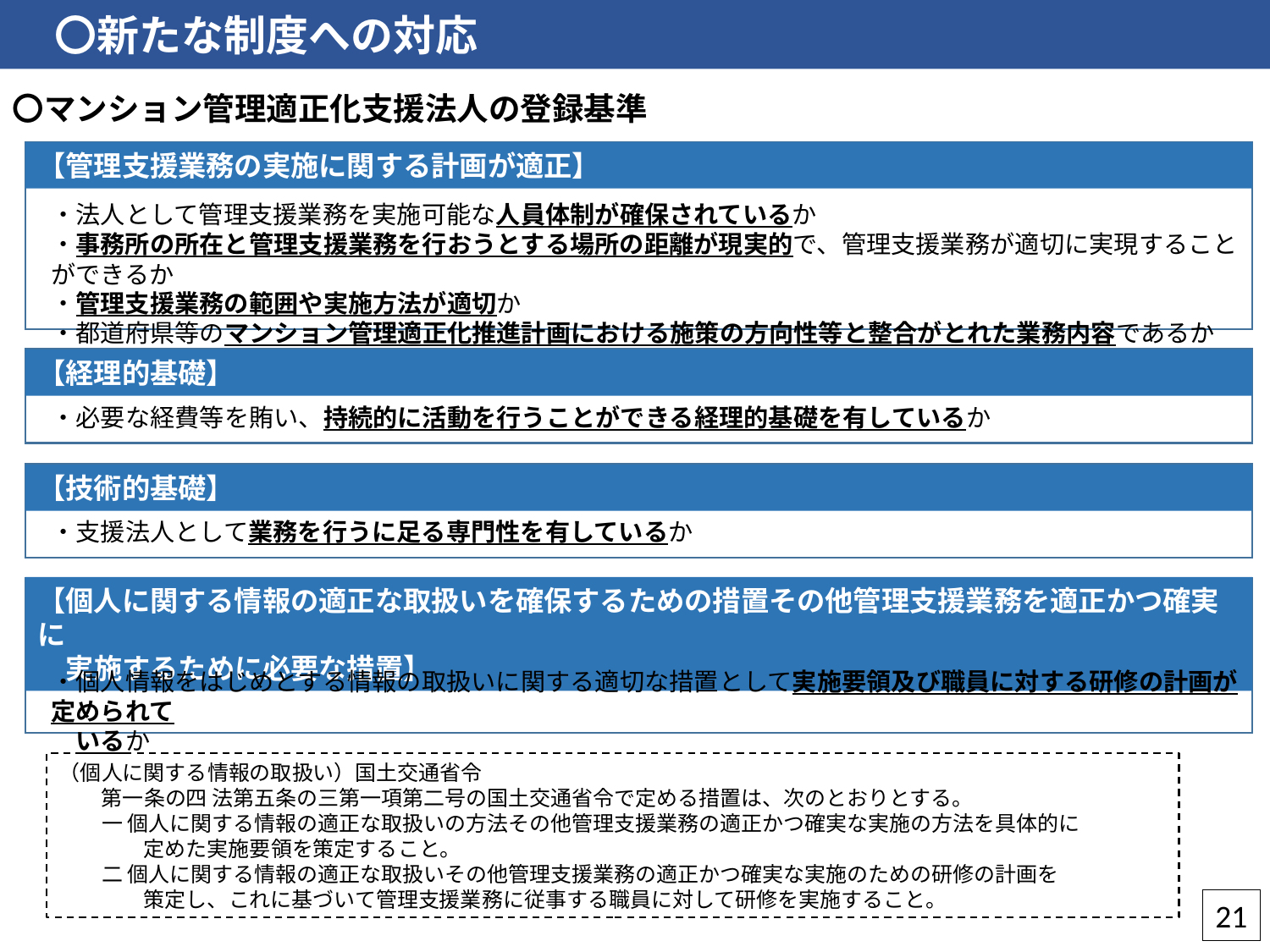

〇新たな制度への対応
〇マンション管理適正化支援法人の登録基準
【管理支援業務の実施に関する計画が適正】

・法人として管理支援業務を実施可能な人員体制が確保されているか
・事務所の所在と管理支援業務を行おうとする場所の距離が現実的で、管理支援業務が適切に実現することができるか
・管理支援業務の範囲や実施方法が適切か
・都道府県等のマンション管理適正化推進計画における施策の方向性等と整合がとれた業務内容であるか

【経理的基礎】
・必要な経費等を賄い、持続的に活動を行うことができる経理的基礎を有しているか

【技術的基礎】
・支援法人として業務を行うに足る専門性を有しているか
【個人に関する情報の適正な取扱いを確保するための措置その他管理支援業務を適正かつ確実に
　実施するために必要な措置】

・個人情報をはじめとする情報の取扱いに関する適切な措置として実施要領及び職員に対する研修の計画が定められて
　いるか
（個人に関する情報の取扱い）国土交通省令
　　第一条の四 法第五条の三第一項第二号の国土交通省令で定める措置は、次のとおりとする。
　　一 個人に関する情報の適正な取扱いの方法その他管理支援業務の適正かつ確実な実施の方法を具体的に
　　　　定めた実施要領を策定すること。
　　二 個人に関する情報の適正な取扱いその他管理支援業務の適正かつ確実な実施のための研修の計画を
　　　　策定し、これに基づいて管理支援業務に従事する職員に対して研修を実施すること。
21